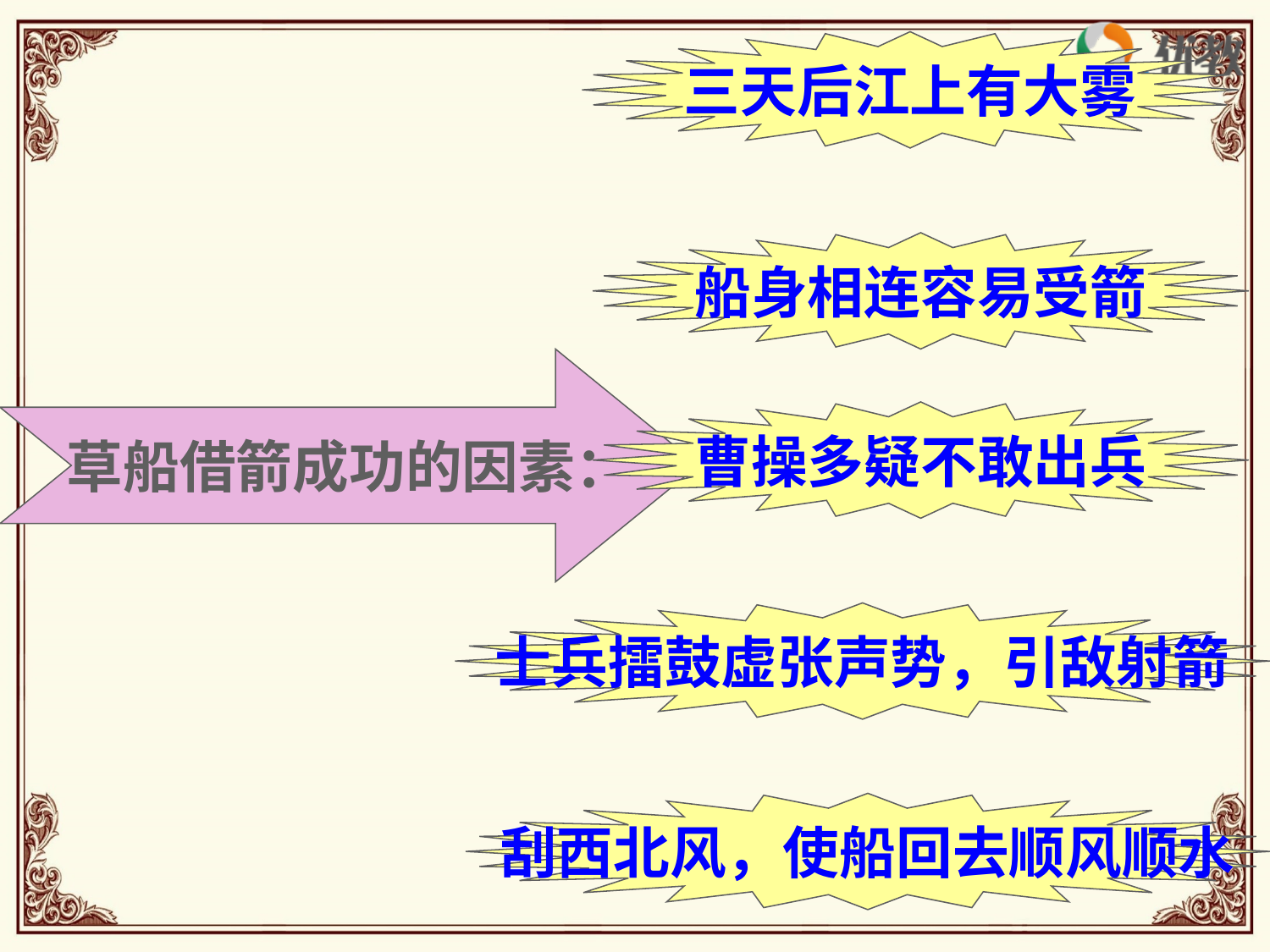

三天后江上有大雾
船身相连容易受箭
草船借箭成功的因素：
曹操多疑不敢出兵
士兵擂鼓虚张声势，引敌射箭
刮西北风，使船回去顺风顺水